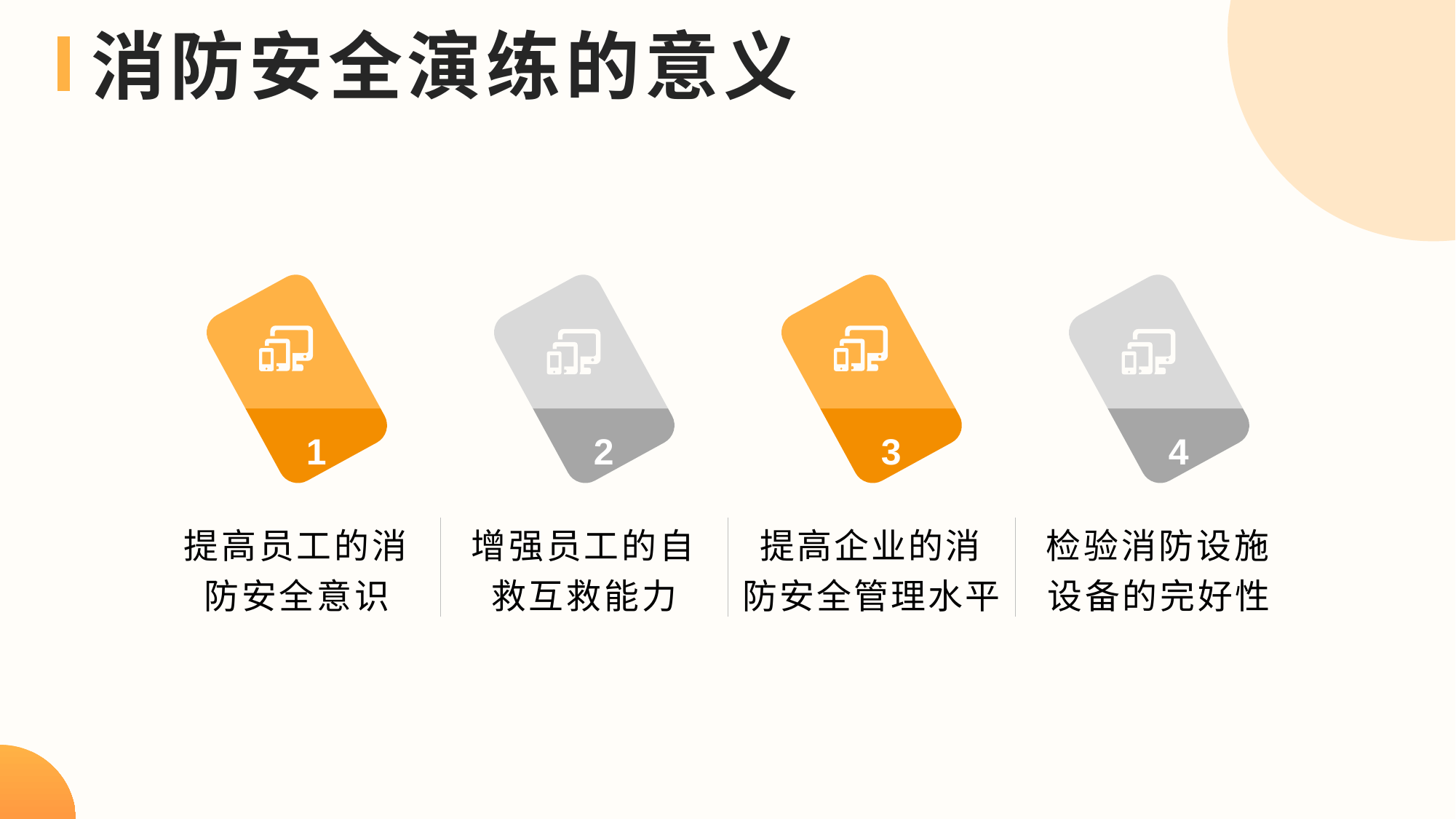

消防安全演练的意义

1
2
3
4
提高员工的消防安全意识
增强员工的自救互救能力
提高企业的消防安全管理水平
检验消防设施设备的完好性